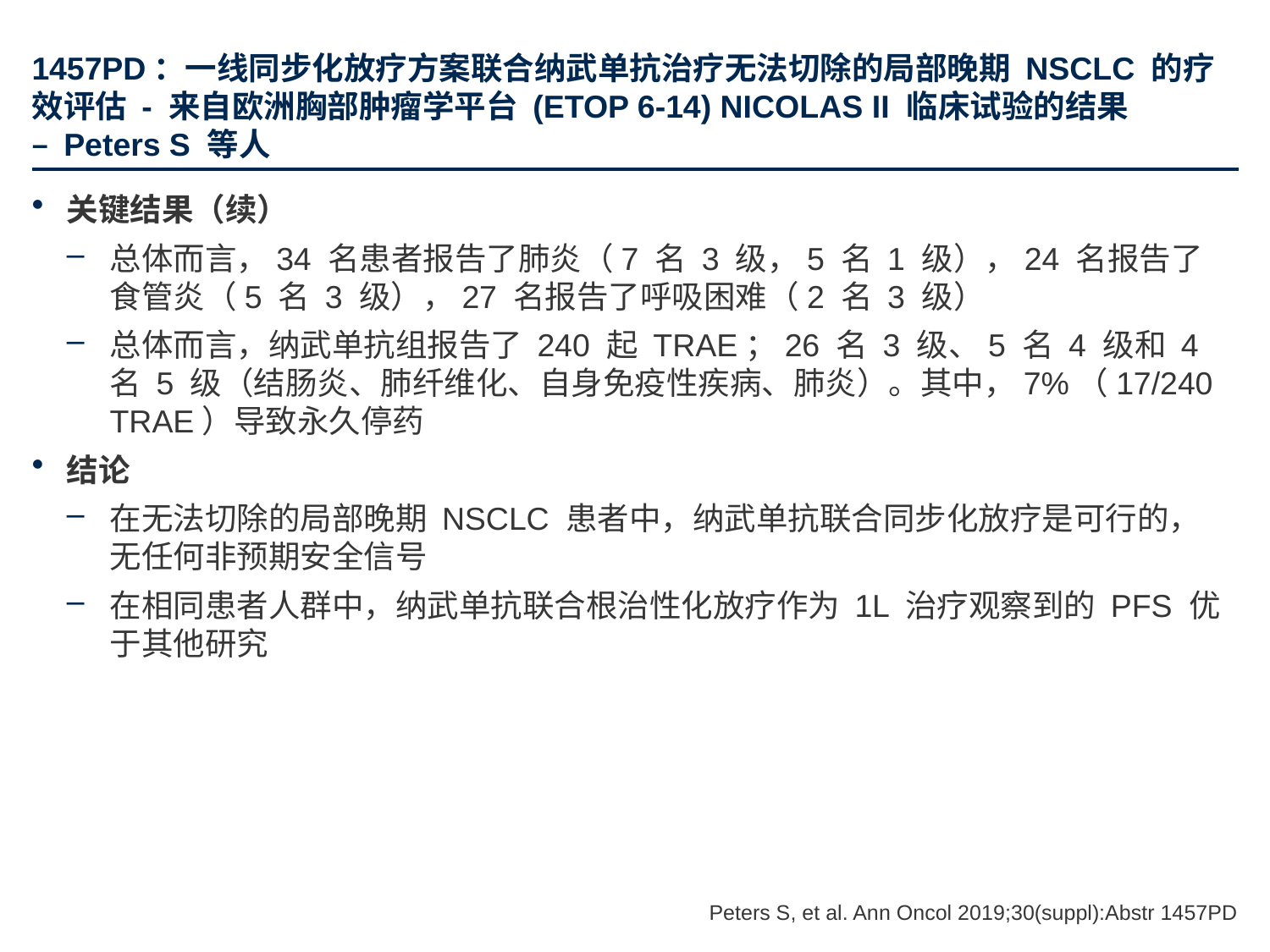

# 1457PD：一线同步化放疗方案联合纳武单抗治疗无法切除的局部晚期 NSCLC 的疗效评估 - 来自欧洲胸部肿瘤学平台 (ETOP 6-14) NICOLAS II 临床试验的结果 – Peters S 等人
关键结果（续）
总体而言，34 名患者报告了肺炎（7 名 3 级，5 名 1 级），24 名报告了食管炎（5 名 3 级），27 名报告了呼吸困难（2 名 3 级）
总体而言，纳武单抗组报告了 240 起 TRAE；26 名 3 级、5 名 4 级和 4 名 5 级（结肠炎、肺纤维化、自身免疫性疾病、肺炎）。其中，7%（17/240 TRAE）导致永久停药
结论
在无法切除的局部晚期 NSCLC 患者中，纳武单抗联合同步化放疗是可行的，无任何非预期安全信号
在相同患者人群中，纳武单抗联合根治性化放疗作为 1L 治疗观察到的 PFS 优于其他研究
Peters S, et al. Ann Oncol 2019;30(suppl):Abstr 1457PD